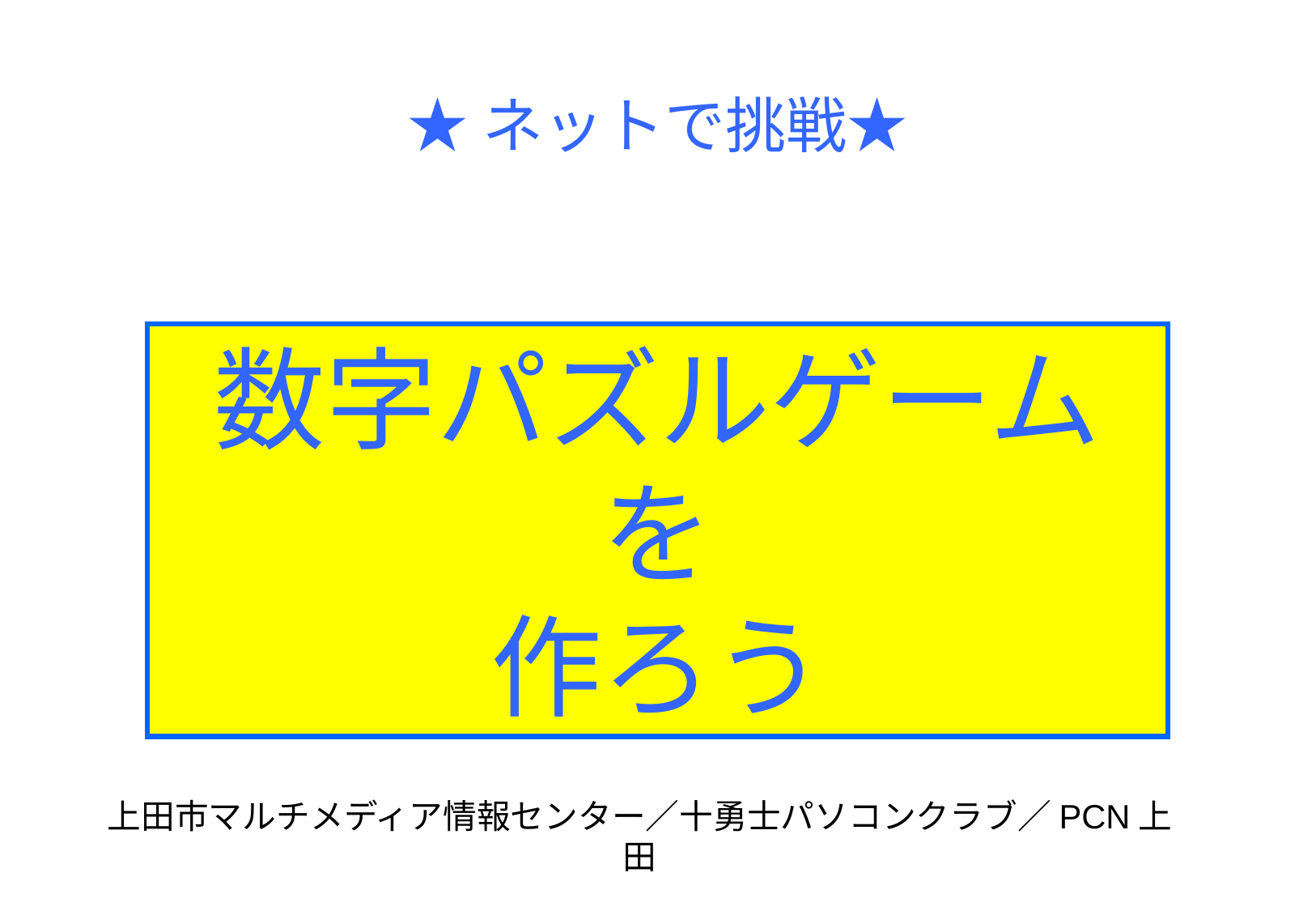

★ネットで挑戦★
数字パズルゲームを
作ろう
上田市マルチメディア情報センター／十勇士パソコンクラブ／PCN上田